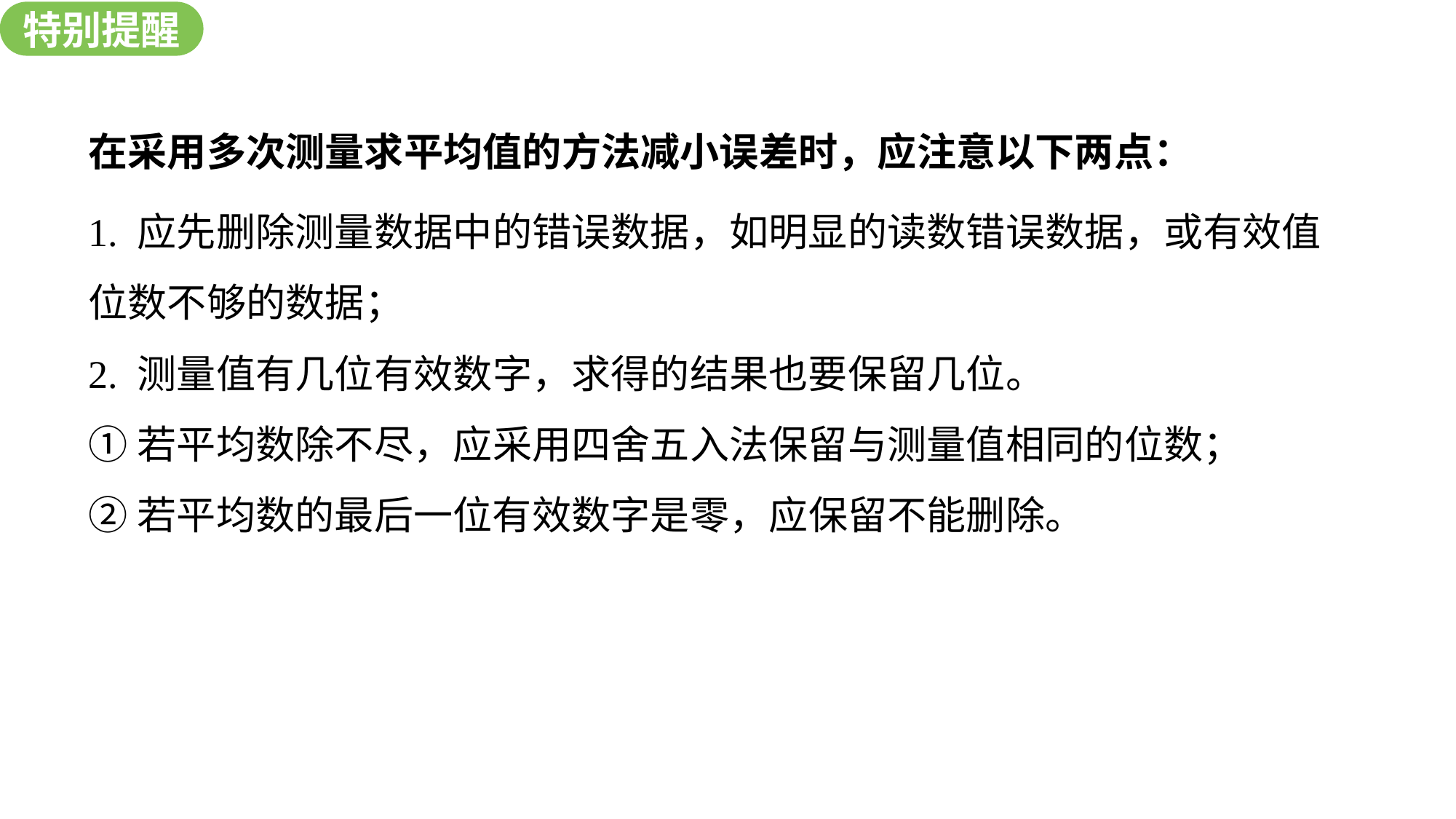

特别提醒
新知探究
在采用多次测量求平均值的方法减小误差时，应注意以下两点：
1. 应先删除测量数据中的错误数据，如明显的读数错误数据，或有效值位数不够的数据；
2. 测量值有几位有效数字，求得的结果也要保留几位。
①若平均数除不尽，应采用四舍五入法保留与测量值相同的位数；
②若平均数的最后一位有效数字是零，应保留不能删除。